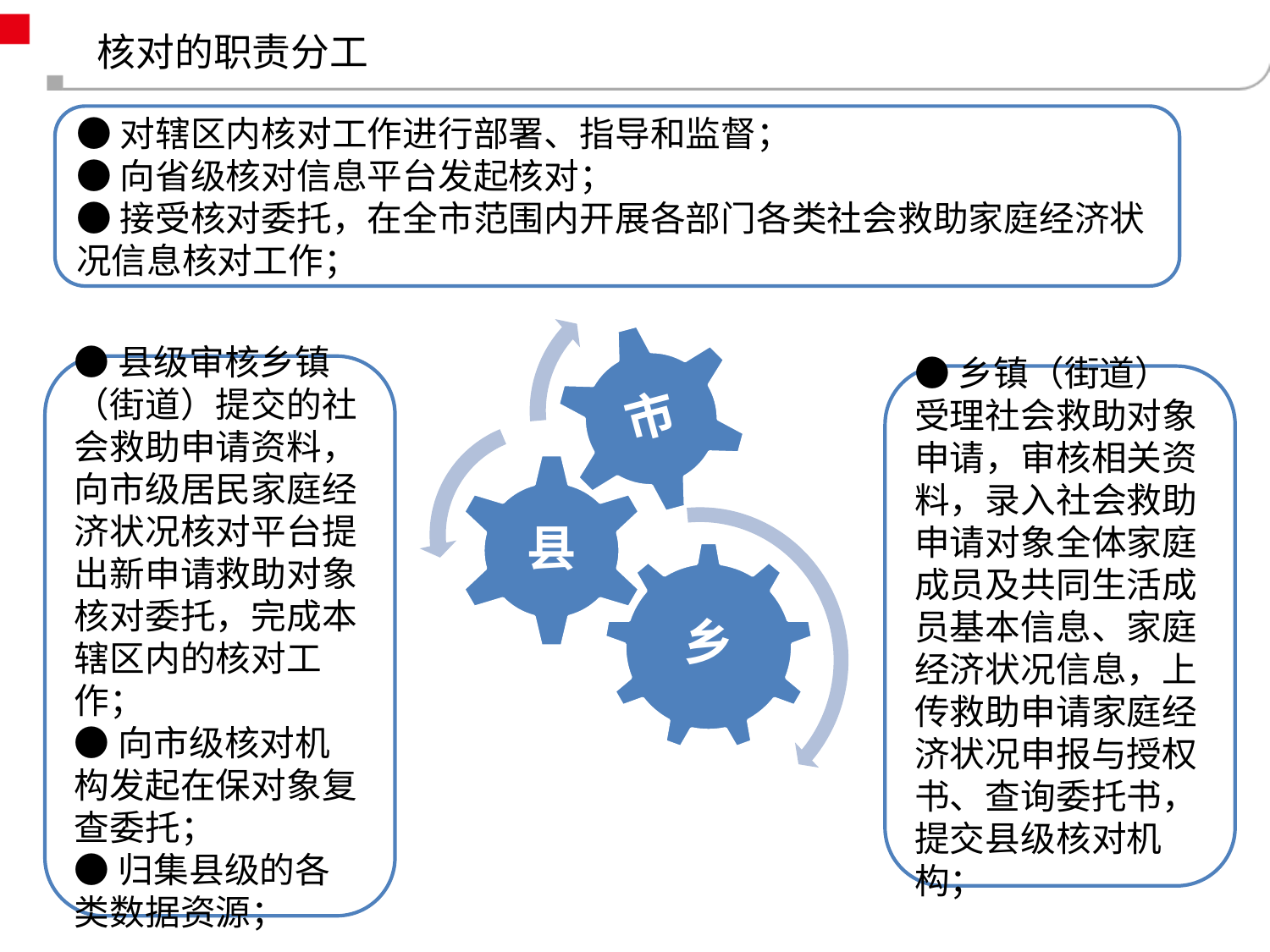

# 核对的职责分工
●对辖区内核对工作进行部署、指导和监督；
●向省级核对信息平台发起核对；
●接受核对委托，在全市范围内开展各部门各类社会救助家庭经济状况信息核对工作；
乡
县
市
●县级审核乡镇（街道）提交的社会救助申请资料，向市级居民家庭经济状况核对平台提出新申请救助对象核对委托，完成本辖区内的核对工作；
●向市级核对机构发起在保对象复查委托；
●归集县级的各类数据资源；
●乡镇（街道）受理社会救助对象申请，审核相关资料，录入社会救助申请对象全体家庭成员及共同生活成员基本信息、家庭经济状况信息，上传救助申请家庭经济状况申报与授权书、查询委托书，提交县级核对机构；